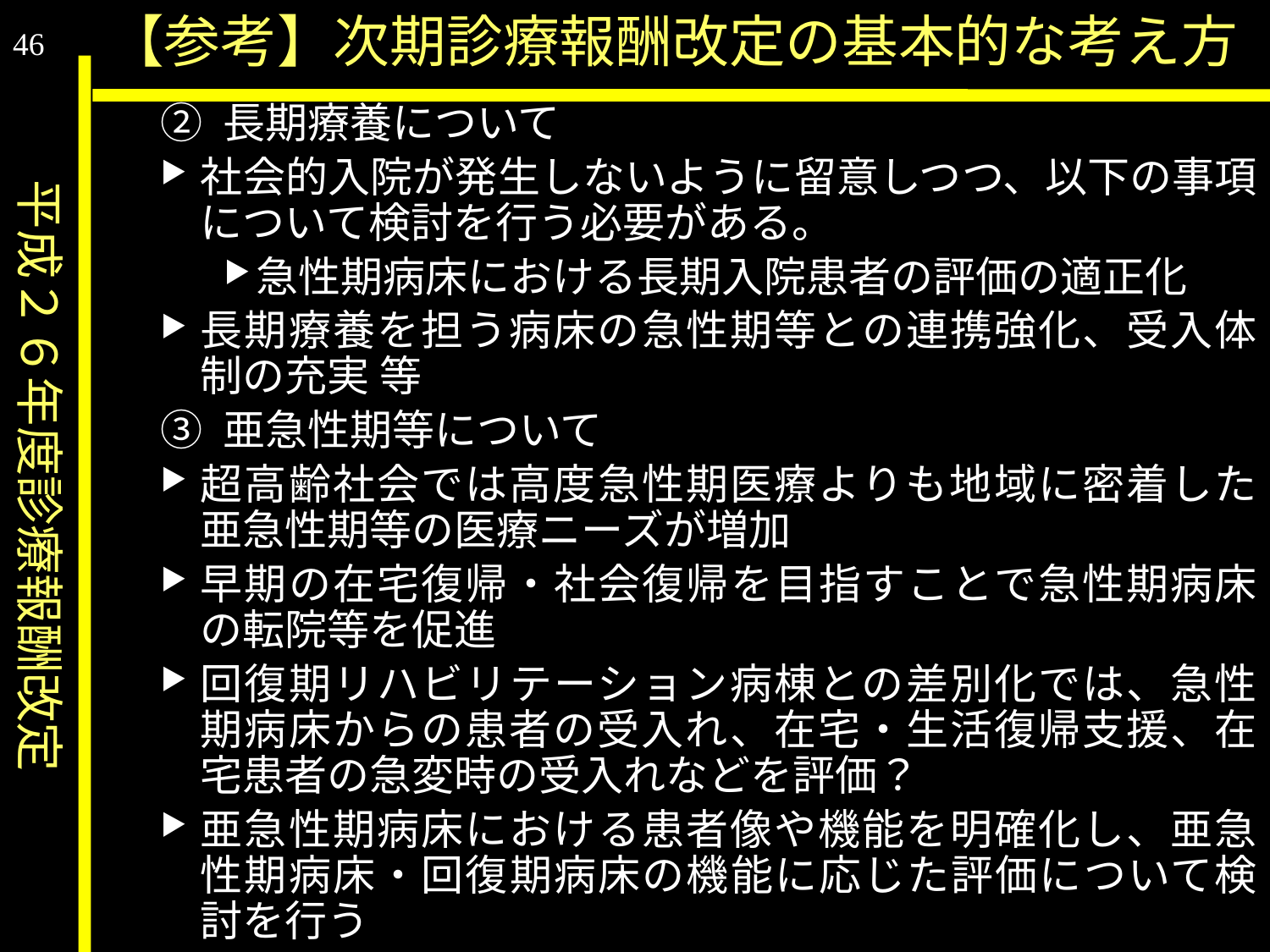

平成２６年度診療報酬改定
【参考】次期診療報酬改定の基本的な考え方
46

② 長期療養について
社会的入院が発生しないように留意しつつ、以下の事項について検討を行う必要がある。
急性期病床における長期入院患者の評価の適正化
長期療養を担う病床の急性期等との連携強化、受入体制の充実 等
③ 亜急性期等について
超高齢社会では高度急性期医療よりも地域に密着した亜急性期等の医療ニーズが増加
早期の在宅復帰・社会復帰を目指すことで急性期病床の転院等を促進
回復期リハビリテーション病棟との差別化では、急性期病床からの患者の受入れ、在宅・生活復帰支援、在宅患者の急変時の受入れなどを評価？
亜急性期病床における患者像や機能を明確化し、亜急性期病床・回復期病床の機能に応じた評価について検討を行う